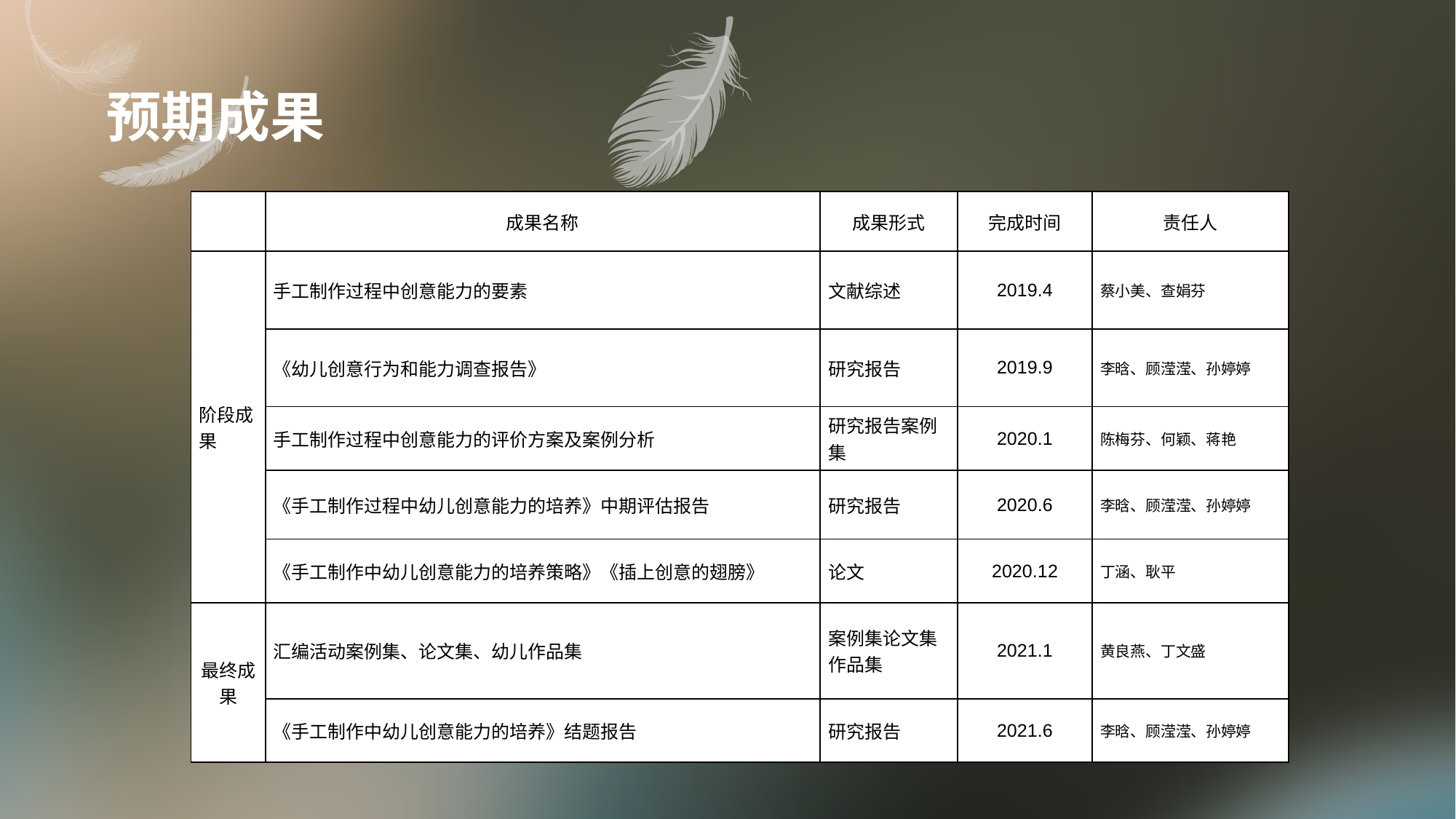

预期成果

|  | 成果名称 | 成果形式 | 完成时间 | 责任人 |
| --- | --- | --- | --- | --- |
| 阶段成果 | 手工制作过程中创意能力的要素 | 文献综述 | 2019.4 | 蔡小美、查娟芬 |
|  | 《幼儿创意行为和能力调查报告》 | 研究报告 | 2019.9 | 李晗、顾滢滢、孙婷婷 |
|  | 手工制作过程中创意能力的评价方案及案例分析 | 研究报告案例集 | 2020.1 | 陈梅芬、何颖、蒋艳 |
|  | 《手工制作过程中幼儿创意能力的培养》中期评估报告 | 研究报告 | 2020.6 | 李晗、顾滢滢、孙婷婷 |
|  | 《手工制作中幼儿创意能力的培养策略》《插上创意的翅膀》 | 论文 | 2020.12 | 丁涵、耿平 |
| 最终成果 | 汇编活动案例集、论文集、幼儿作品集 | 案例集论文集作品集 | 2021.1 | 黄良燕、丁文盛 |
|  | 《手工制作中幼儿创意能力的培养》结题报告 | 研究报告 | 2021.6 | 李晗、顾滢滢、孙婷婷 |